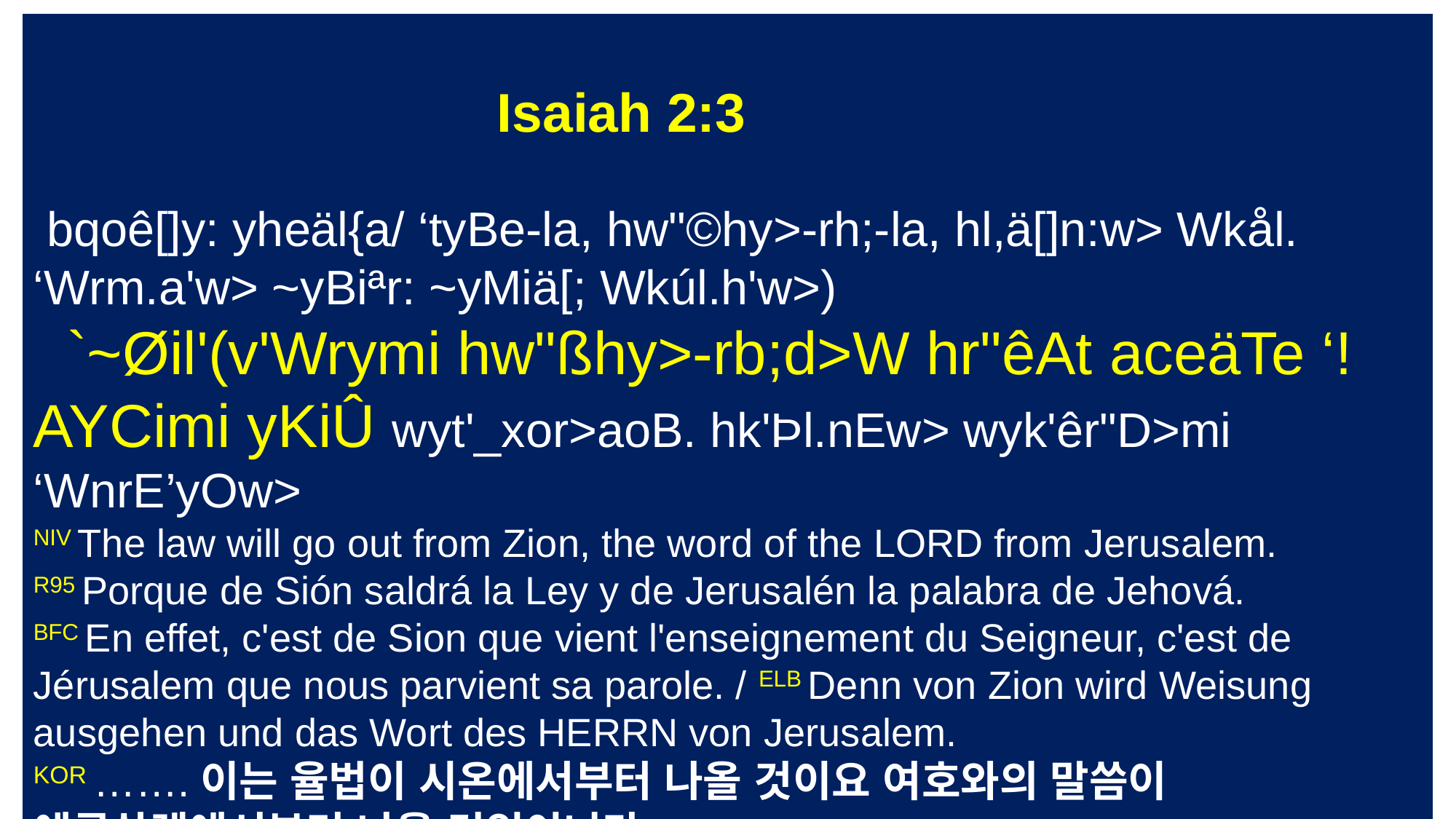

Isaiah 2:3

 bqoê[]y: yheäl{a/ ‘tyBe-la, hw"©hy>-rh;-la, hl,ä[]n:w> Wkål. ‘Wrm.a'w> ~yBiªr: ~yMiä[; Wkúl.h'w>)
  `~Øil'(v'Wrymi hw"ßhy>-rb;d>W hr"êAt aceäTe ‘!AYCimi yKiÛ wyt'_xor>aoB. hk'Þl.nEw> wyk'êr"D>mi ‘WnrE’yOw>
NIV The law will go out from Zion, the word of the LORD from Jerusalem.
R95 Porque de Sión saldrá la Ley y de Jerusalén la palabra de Jehová.
BFC En effet, c'est de Sion que vient l'enseignement du Seigneur, c'est de Jérusalem que nous parvient sa parole. / ELB Denn von Zion wird Weisung ausgehen und das Wort des HERRN von Jerusalem.
KOR …….이는 율법이 시온에서부터 나올 것이요 여호와의 말씀이 예루살렘에서부터 나올 것임이니라 .
CUV 因為訓誨必出於錫安、耶和華的言語、必出於耶路撒冷。